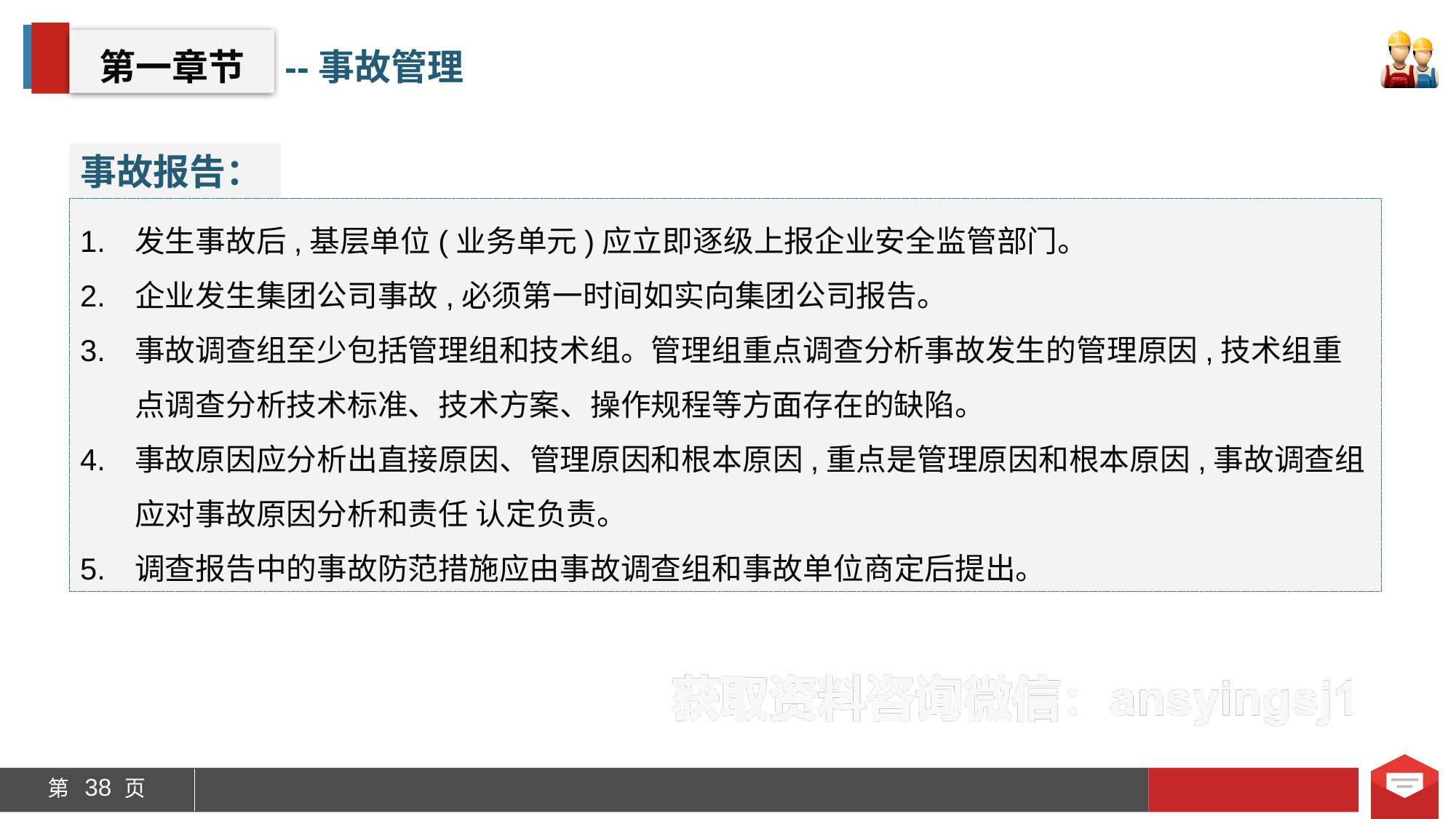

第一章节
--事故管理
事故报告：
发生事故后,基层单位(业务单元)应立即逐级上报企业安全监管部门。
企业发生集团公司事故,必须第一时间如实向集团公司报告。
事故调查组至少包括管理组和技术组。管理组重点调查分析事故发生的管理原因,技术组重点调查分析技术标准、技术方案、操作规程等方面存在的缺陷。
事故原因应分析出直接原因、管理原因和根本原因,重点是管理原因和根本原因,事故调查组应对事故原因分析和责任 认定负责。
调查报告中的事故防范措施应由事故调查组和事故单位商定后提出。